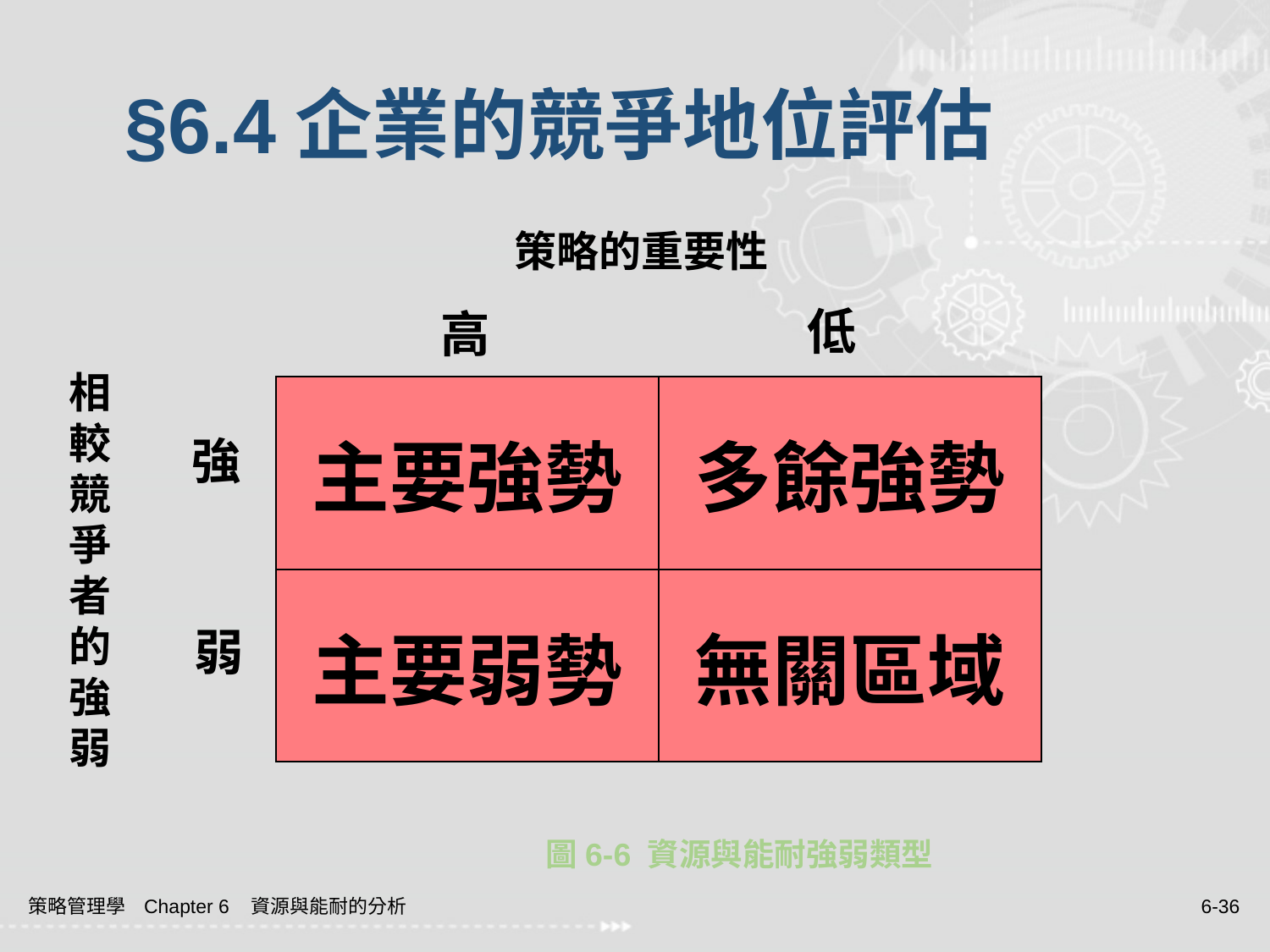

# §6.4企業的競爭地位評估
策略的重要性
低
高
相較競爭者的強弱
| 主要強勢 | 多餘強勢 |
| --- | --- |
| 主要弱勢 | 無關區域 |
強
弱
圖6-6 資源與能耐強弱類型
策略管理學   Chapter 6   資源與能耐的分析
6-36